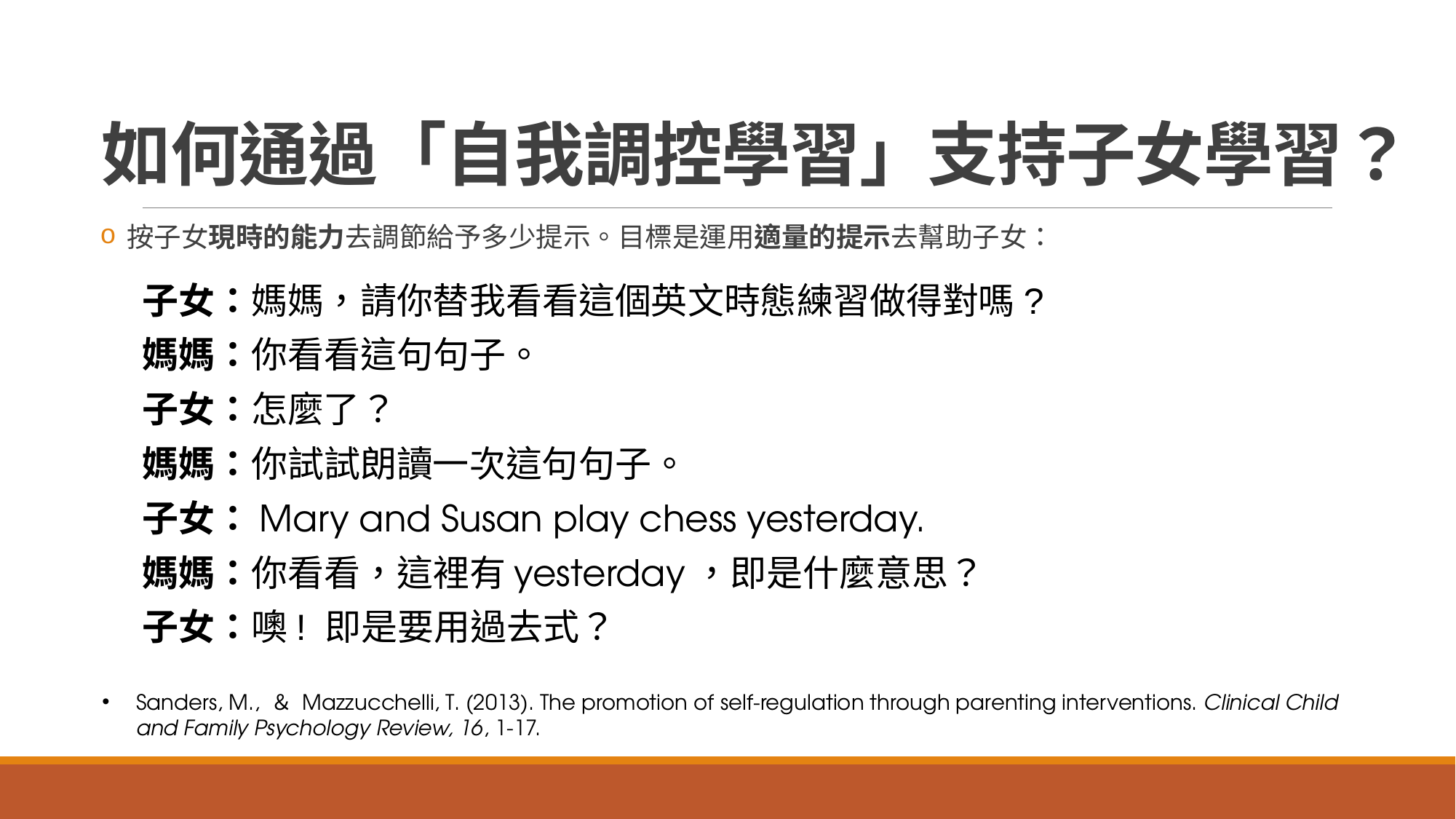

# 如何通過「自我調控學習」支持子女學習？
 按子女現時的能力去調節給予多少提示。目標是運用適量的提示去幫助子女：
子女：媽媽，請你替我看看這個英文時態練習做得對嗎?
媽媽：你看看這句句子。
子女：怎麼了？
媽媽：你試試朗讀一次這句句子。
子女：Mary and Susan play chess yesterday.
媽媽：你看看，這裡有yesterday，即是什麼意思？
子女：噢! 即是要用過去式？
Sanders, M., ＆ Mazzucchelli, T. (2013). The promotion of self-regulation through parenting interventions. Clinical Child and Family Psychology Review, 16, 1-17.